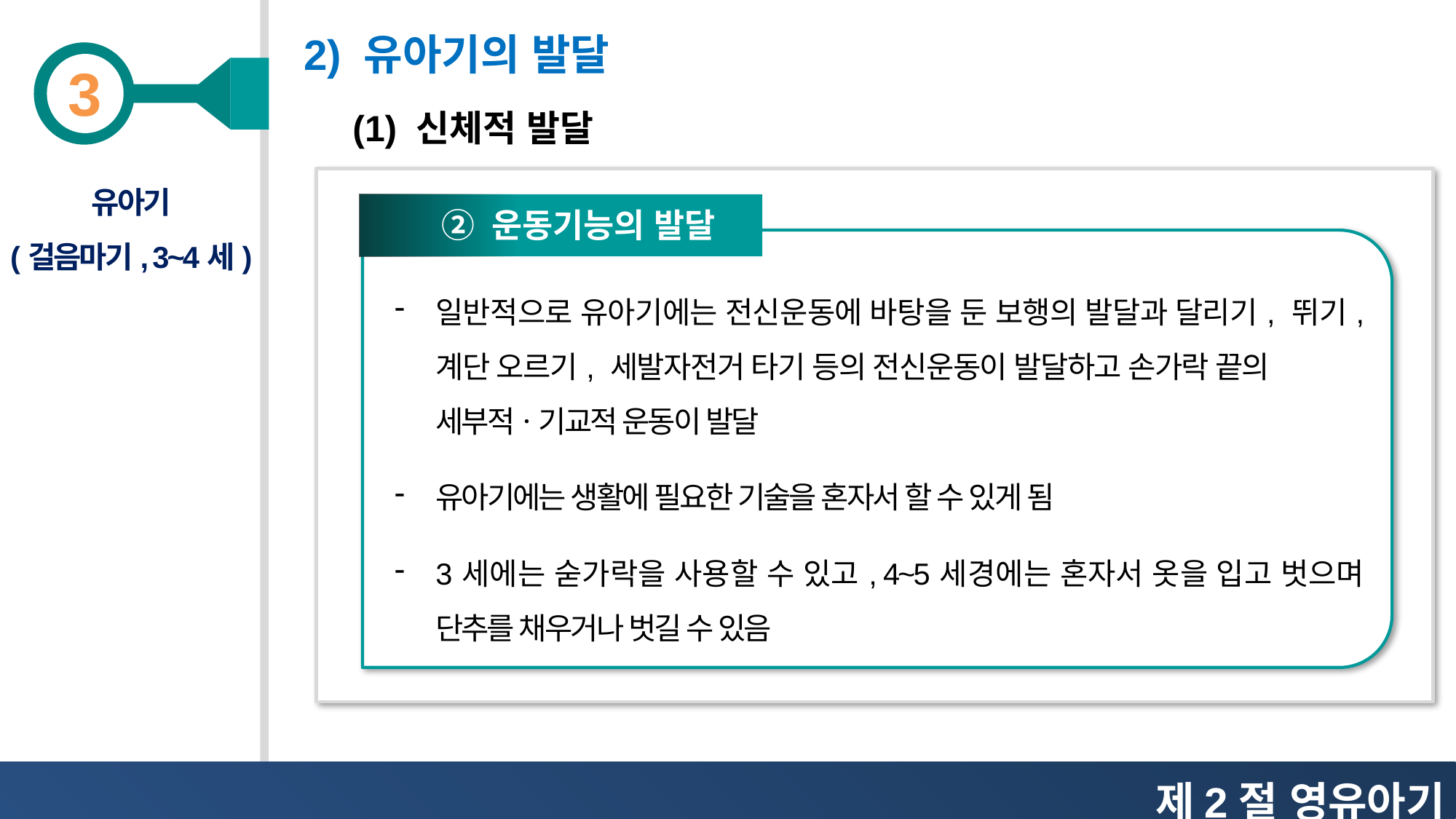

2) 유아기의 발달
(1) 신체적 발달
유아기
(걸음마기, 3~4세)

② 운동기능의 발달
일반적으로 유아기에는 전신운동에 바탕을 둔 보행의 발달과 달리기, 뛰기, 계단 오르기, 세발자전거 타기 등의 전신운동이 발달하고 손가락 끝의              세부적ㆍ기교적 운동이 발달

유아기에는 생활에 필요한 기술을 혼자서 할 수 있게 됨

3세에는 숟가락을 사용할 수 있고, 4~5세경에는 혼자서 옷을 입고 벗으며 단추를 채우거나 벗길 수 있음
제2절 영유아기